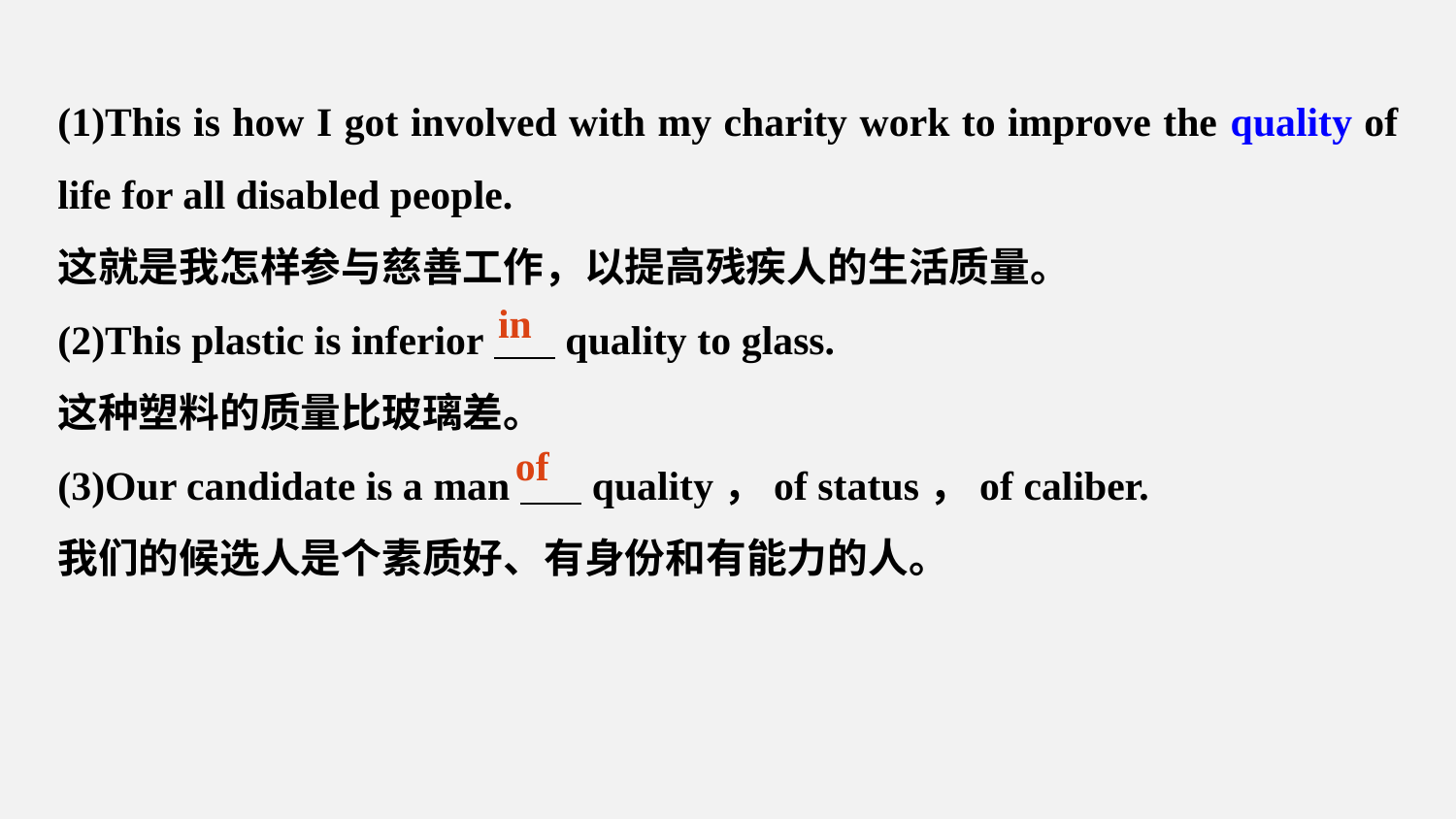

(1)This is how I got involved with my charity work to improve the quality of life for all disabled people.
这就是我怎样参与慈善工作，以提高残疾人的生活质量。
(2)This plastic is inferior        quality to glass.
这种塑料的质量比玻璃差。
(3)Our candidate is a man        quality，of status，of caliber.
我们的候选人是个素质好、有身份和有能力的人。
in
of